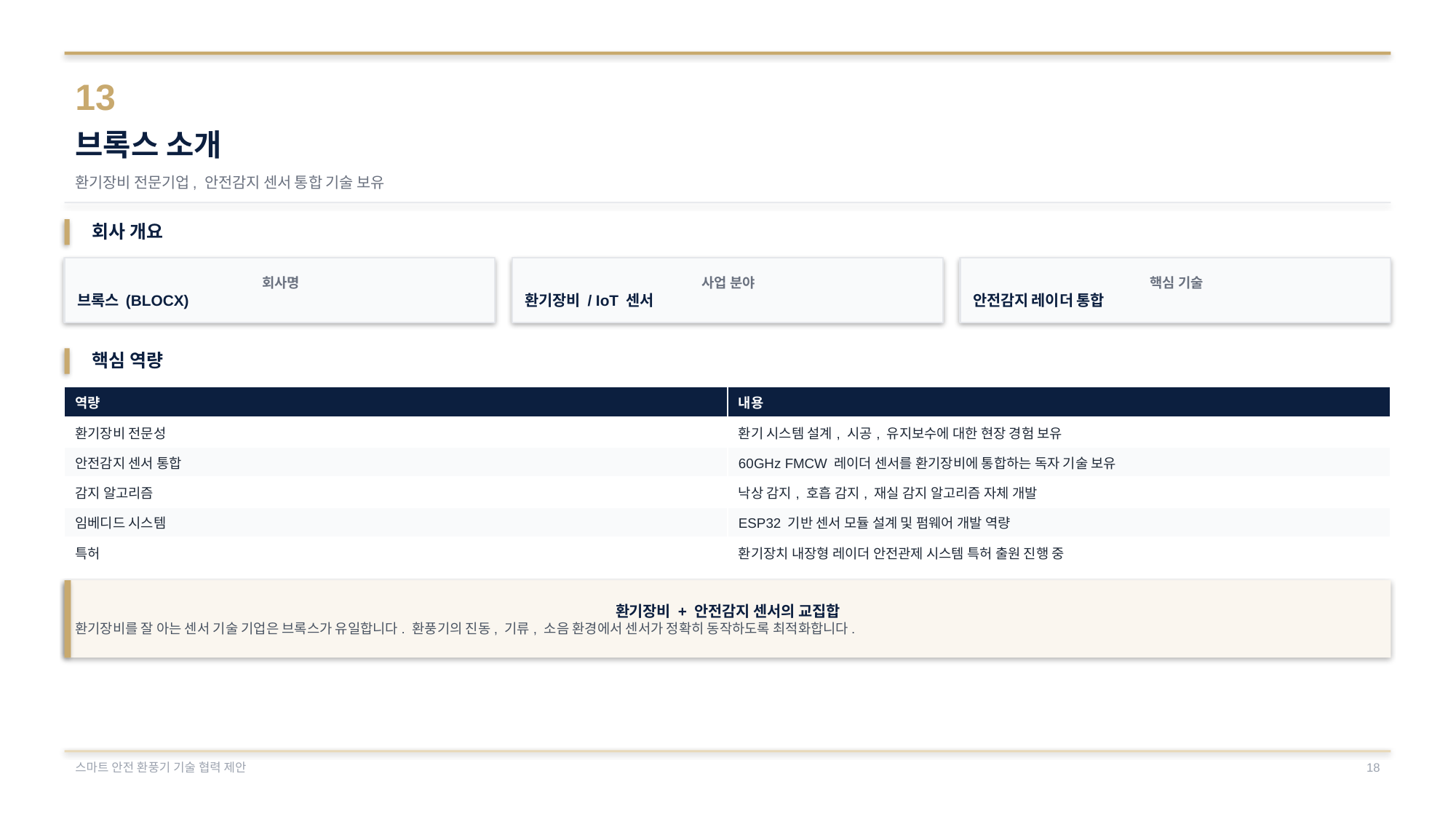

13
브록스 소개
환기장비 전문기업, 안전감지 센서 통합 기술 보유

회사 개요

회사명
브록스 (BLOCX)
사업 분야
환기장비 / IoT 센서
핵심 기술
안전감지 레이더 통합
핵심 역량

| 역량 | 내용 |
| --- | --- |
| 환기장비 전문성 | 환기 시스템 설계, 시공, 유지보수에 대한 현장 경험 보유 |
| 안전감지 센서 통합 | 60GHz FMCW 레이더 센서를 환기장비에 통합하는 독자 기술 보유 |
| 감지 알고리즘 | 낙상 감지, 호흡 감지, 재실 감지 알고리즘 자체 개발 |
| 임베디드 시스템 | ESP32 기반 센서 모듈 설계 및 펌웨어 개발 역량 |
| 특허 | 환기장치 내장형 레이더 안전관제 시스템 특허 출원 진행 중 |
환기장비 + 안전감지 센서의 교집합
환기장비를 잘 아는 센서 기술 기업은 브록스가 유일합니다. 환풍기의 진동, 기류, 소음 환경에서 센서가 정확히 동작하도록 최적화합니다.

스마트 안전 환풍기 기술 협력 제안
18